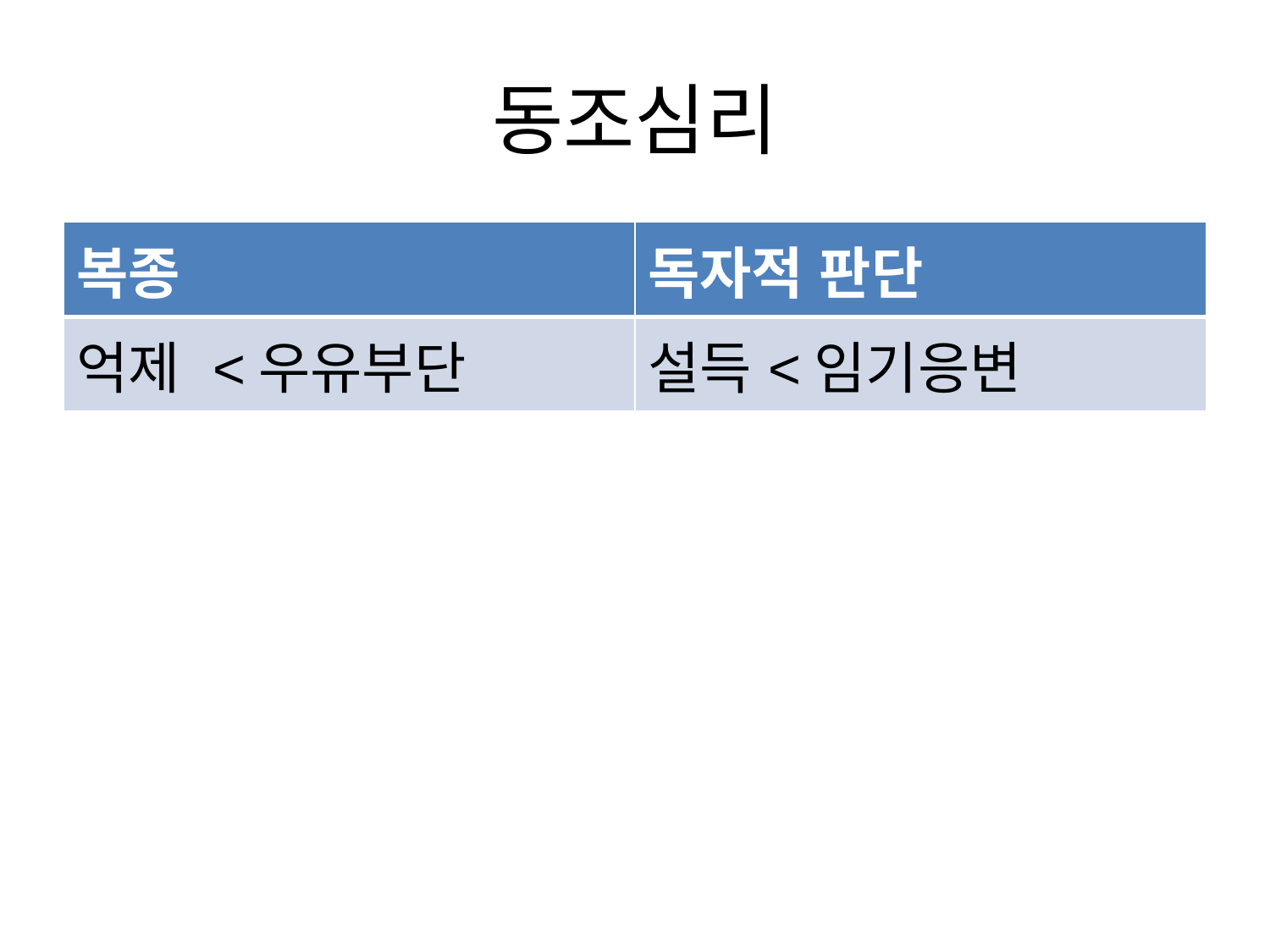

# 동조심리
| 복종 | 독자적 판단 |
| --- | --- |
| 억제 <우유부단 | 설득<임기응변 |